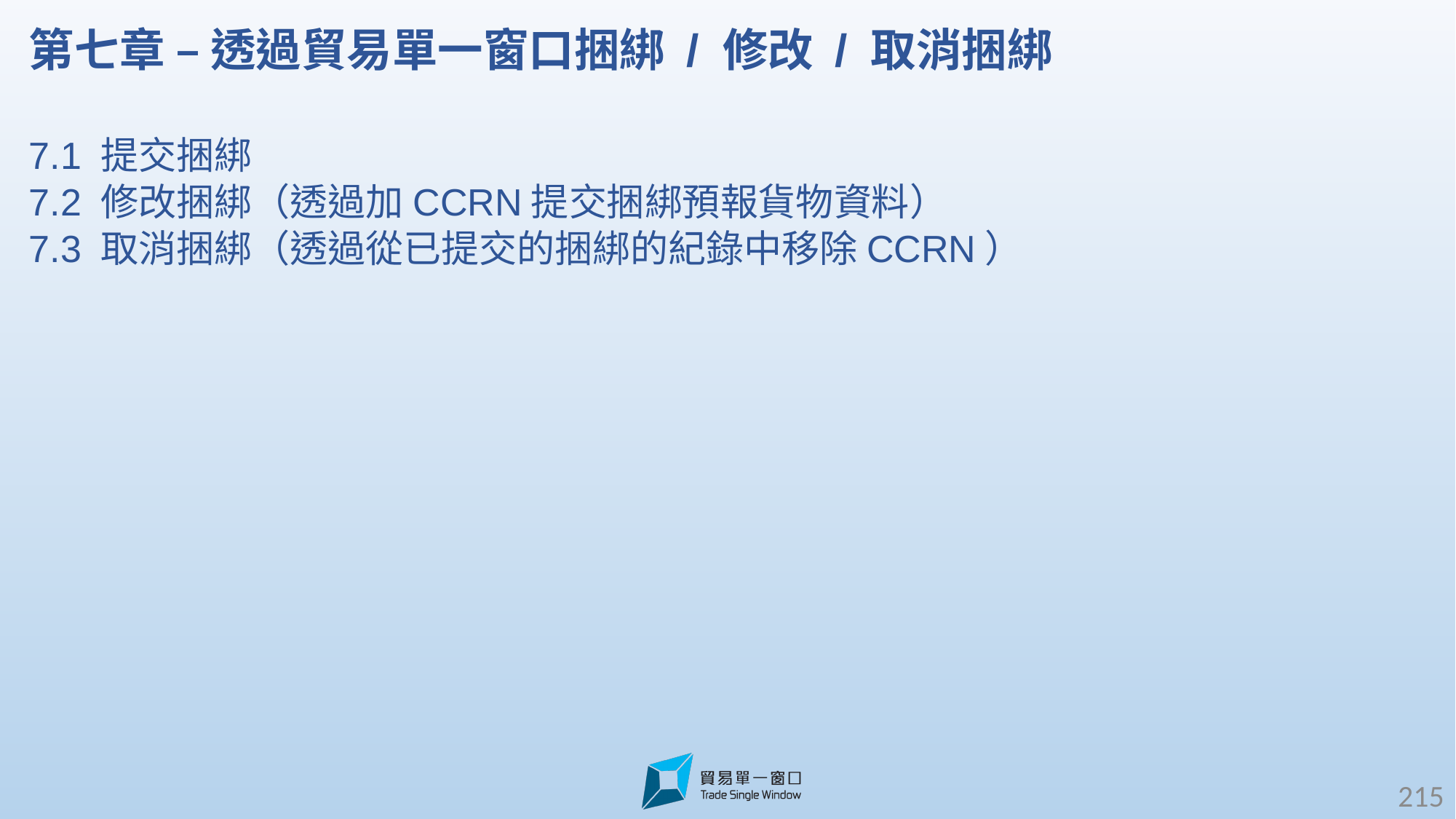

第七章 – 透過貿易單一窗口捆綁 / 修改 / 取消捆綁

7.1 提交捆綁
7.2 修改捆綁（透過加CCRN提交捆綁預報貨物資料）
7.3 取消捆綁（透過從已提交的捆綁的紀錄中移除CCRN）

215